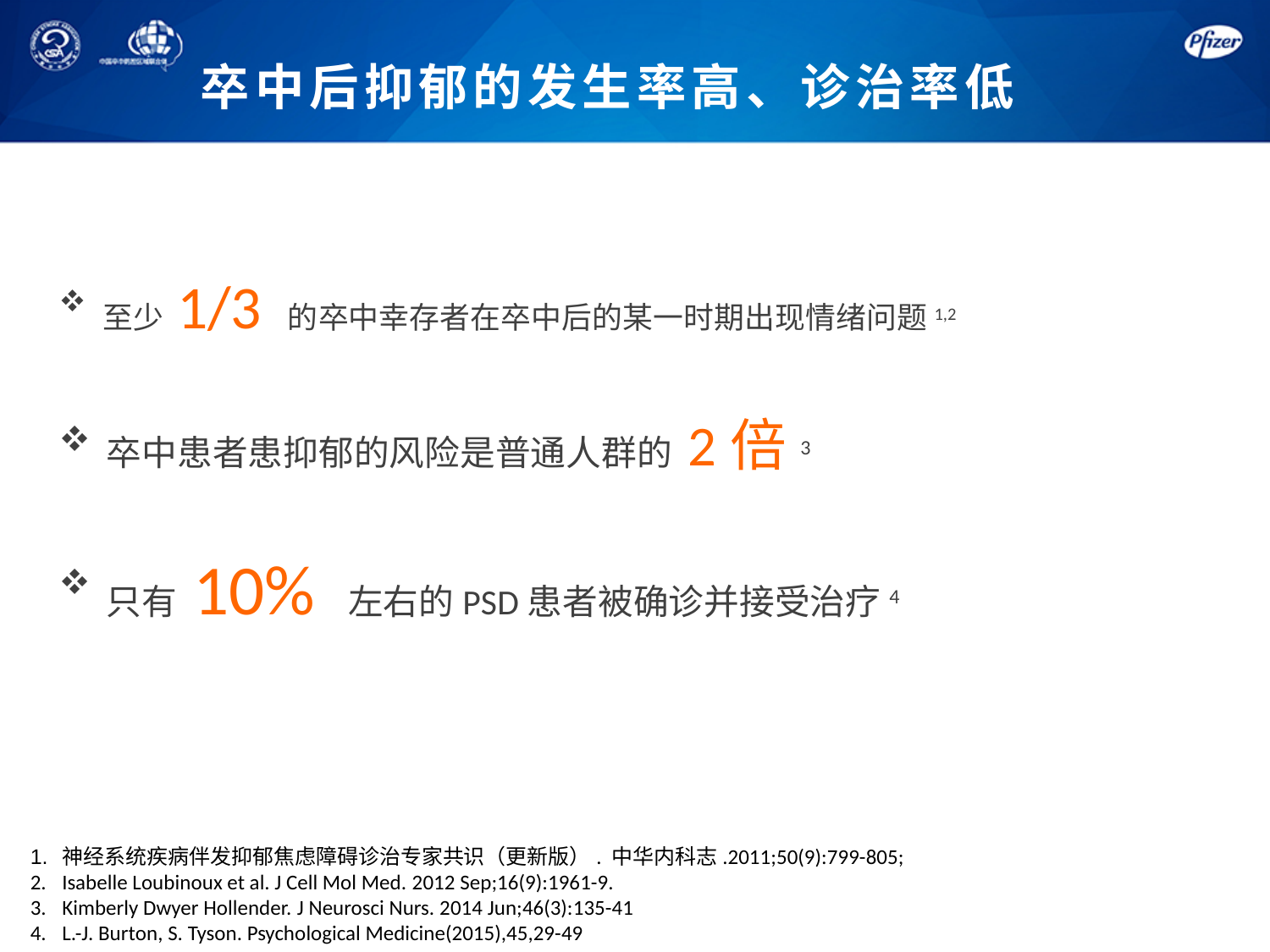

卒中后抑郁的发生率高、诊治率低
至少 1/3 的卒中幸存者在卒中后的某一时期出现情绪问题1,2
卒中患者患抑郁的风险是普通人群的 2倍3
只有 10% 左右的PSD患者被确诊并接受治疗4
神经系统疾病伴发抑郁焦虑障碍诊治专家共识（更新版）. 中华内科志.2011;50(9):799-805;
Isabelle Loubinoux et al. J Cell Mol Med. 2012 Sep;16(9):1961-9.
Kimberly Dwyer Hollender. J Neurosci Nurs. 2014 Jun;46(3):135-41
L.-J. Burton, S. Tyson. Psychological Medicine(2015),45,29-49